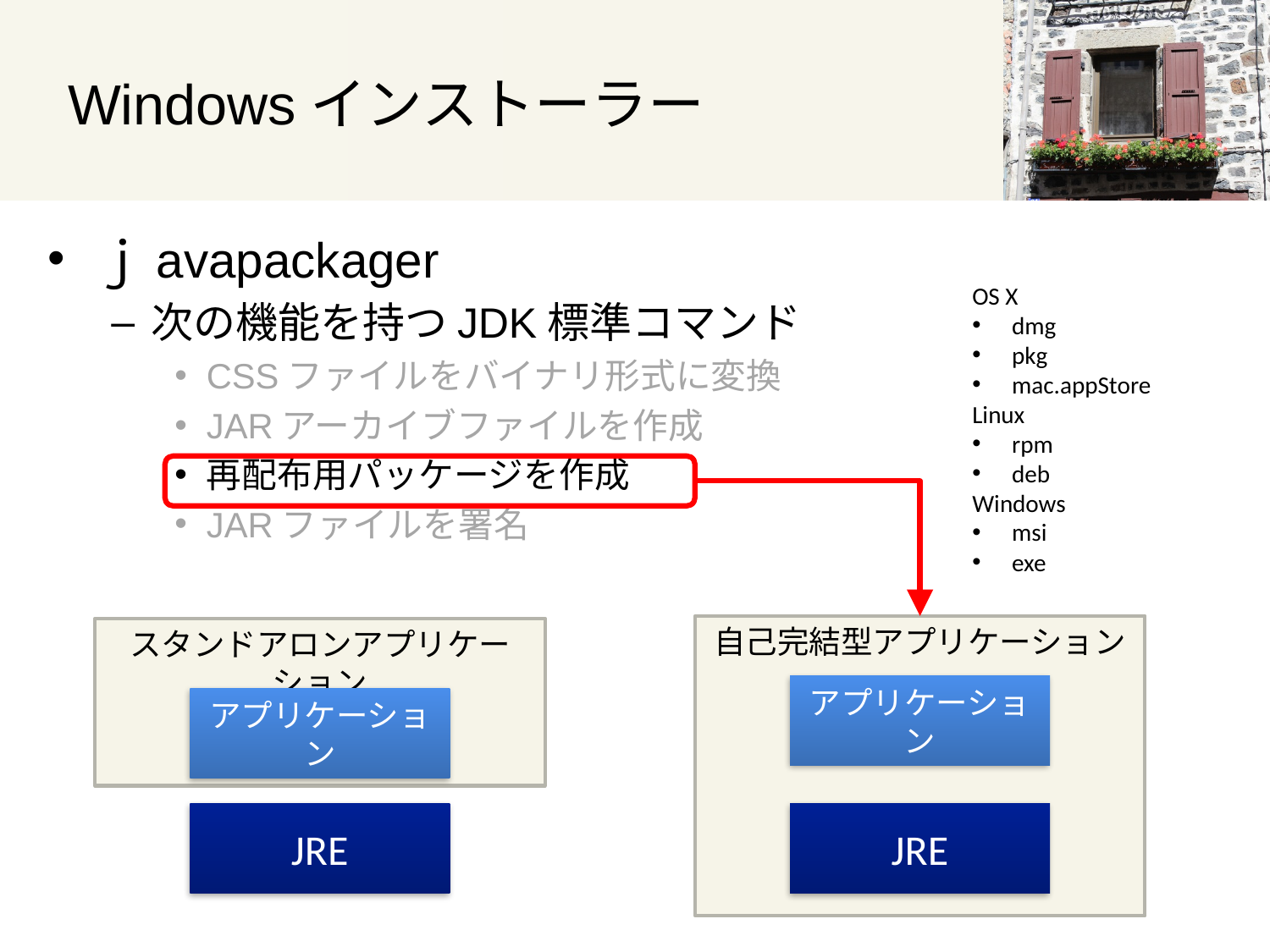

# Windowsインストーラー
ｊavapackager
次の機能を持つJDK標準コマンド
CSSファイルをバイナリ形式に変換
JARアーカイブファイルを作成
再配布用パッケージを作成
JARファイルを署名
OS X
dmg
pkg
mac.appStore
Linux
rpm
deb
Windows
msi
exe

自己完結型アプリケーション
スタンドアロンアプリケーション
アプリケーション
アプリケーション
JRE
JRE